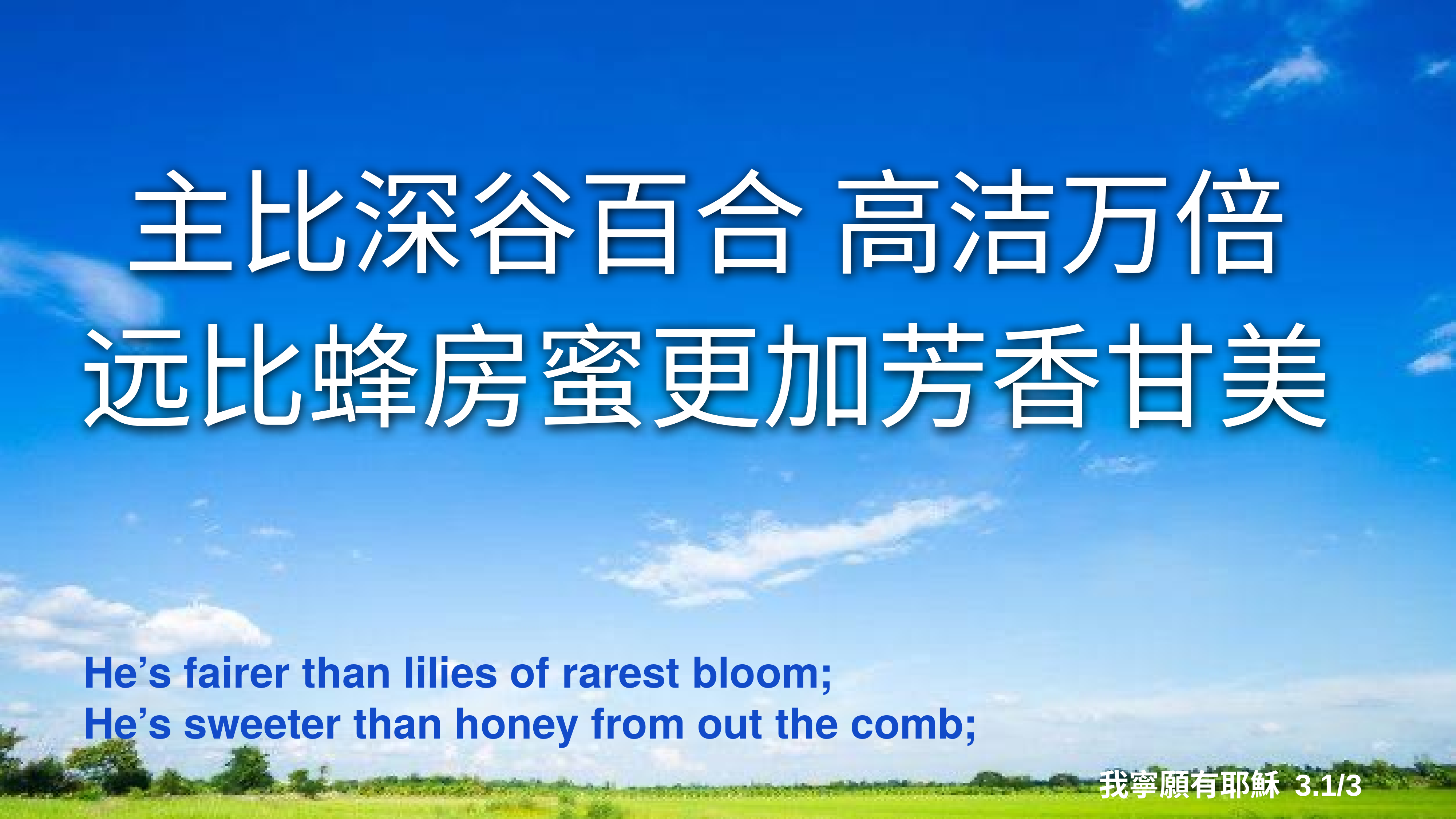

主比深谷百合 高洁万倍
远比蜂房蜜更加芳香甘美
He’s fairer than lilies of rarest bloom;
He’s sweeter than honey from out the comb;
我寧願有耶穌 3.1/3